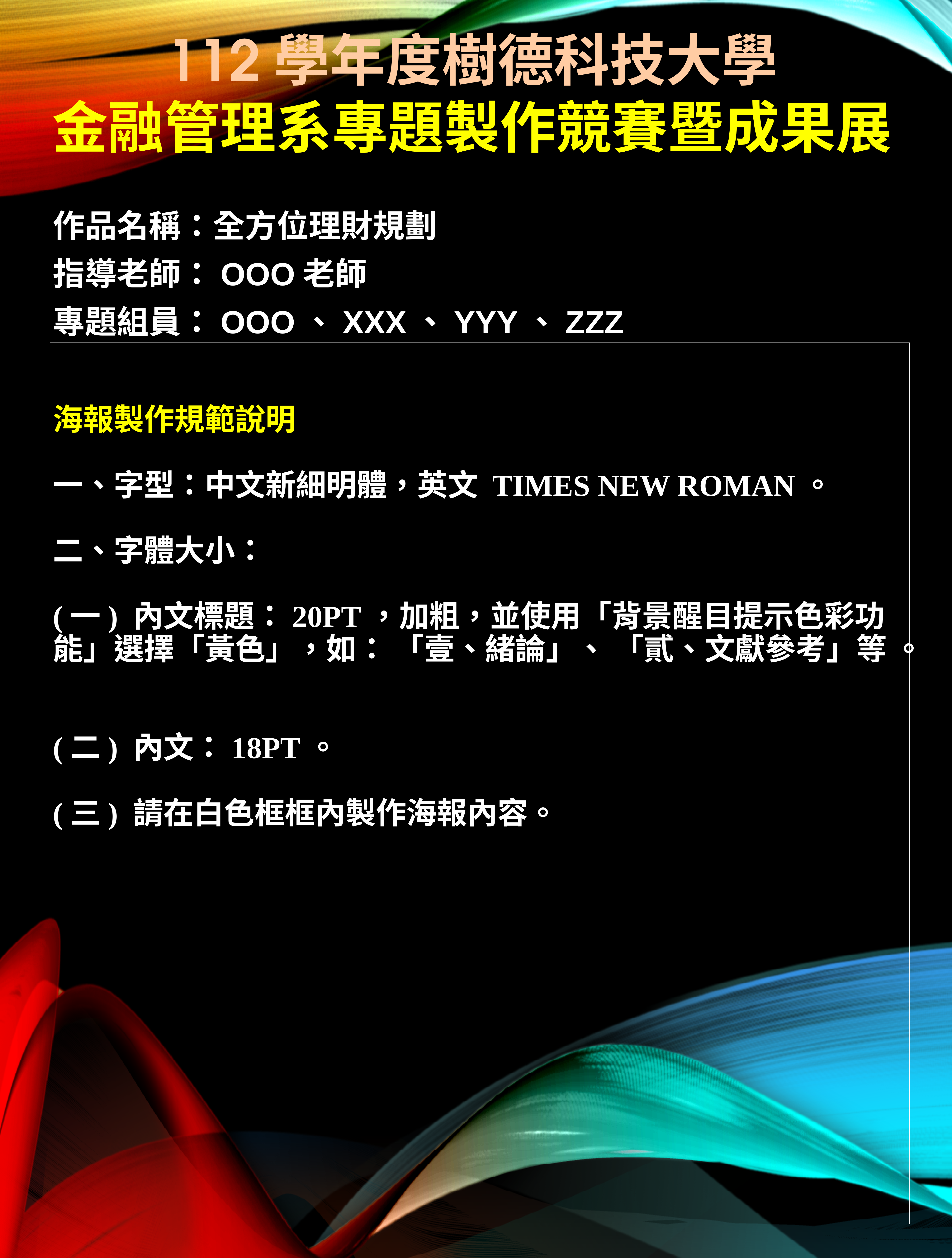

112學年度樹德科技大學
金融管理系專題製作競賽暨成果展
作品名稱：全方位理財規劃
指導老師：OOO老師
專題組員：OOO、XXX、YYY、ZZZ
# 海報製作規範說明 一、字型：中文新細明體，英文 Times New Roman。 二、字體大小： (一) 內文標題：20pt，加粗，並使用「背景醒目提示色彩功能」選擇「黃色」，如： 「壹、緒論」、 「貳、文獻參考」等 。 (二) 內文：18pt。 (三) 請在白色框框內製作海報內容。